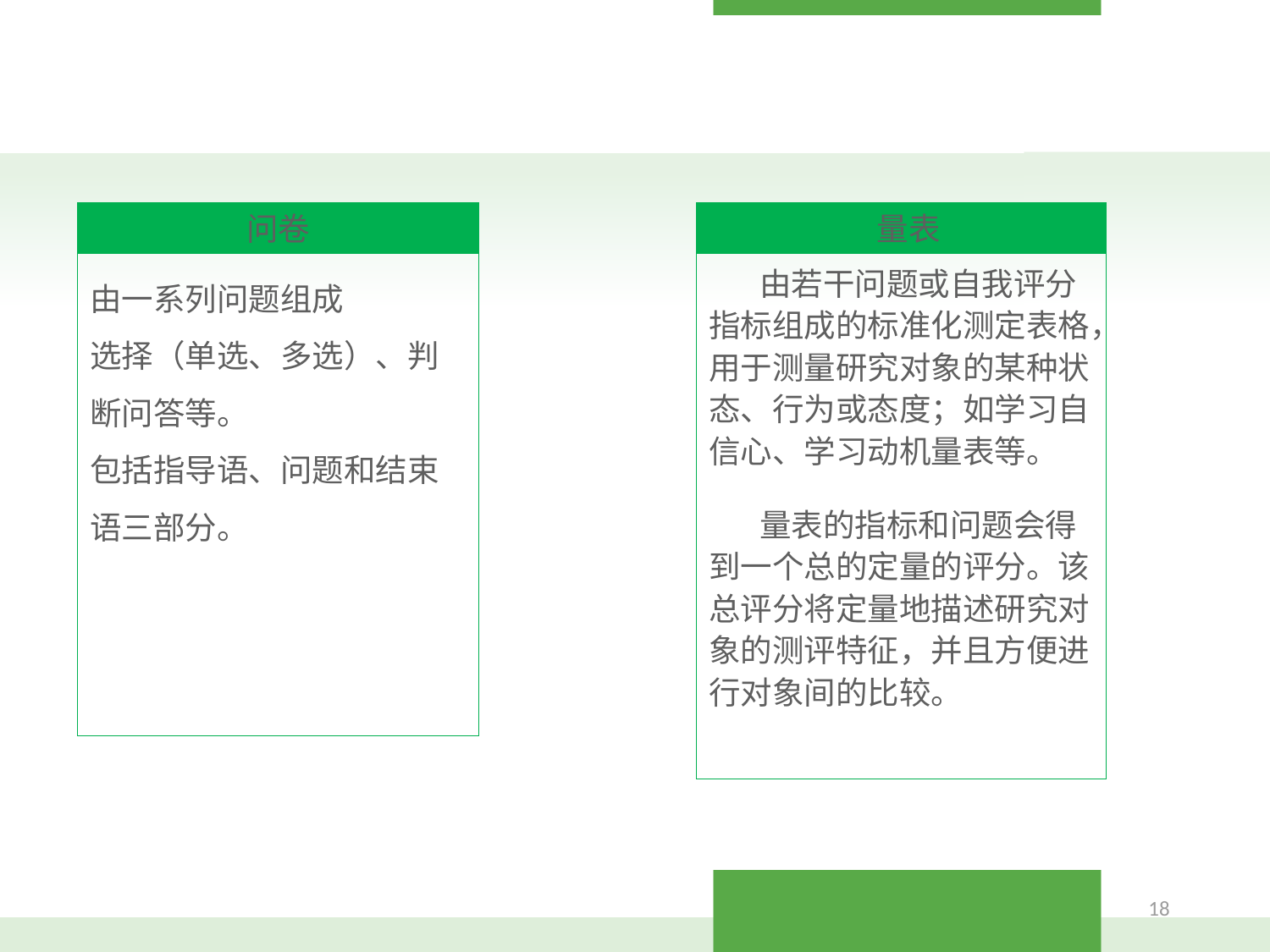

#
问卷
 量表
由一系列问题组成
选择（单选、多选）、判断问答等。
包括指导语、问题和结束语三部分。

      由若干问题或自我评分指标组成的标准化测定表格，用于测量研究对象的某种状态、行为或态度；如学习自信心、学习动机量表等。
      量表的指标和问题会得到一个总的定量的评分。该总评分将定量地描述研究对象的测评特征，并且方便进行对象间的比较。

18